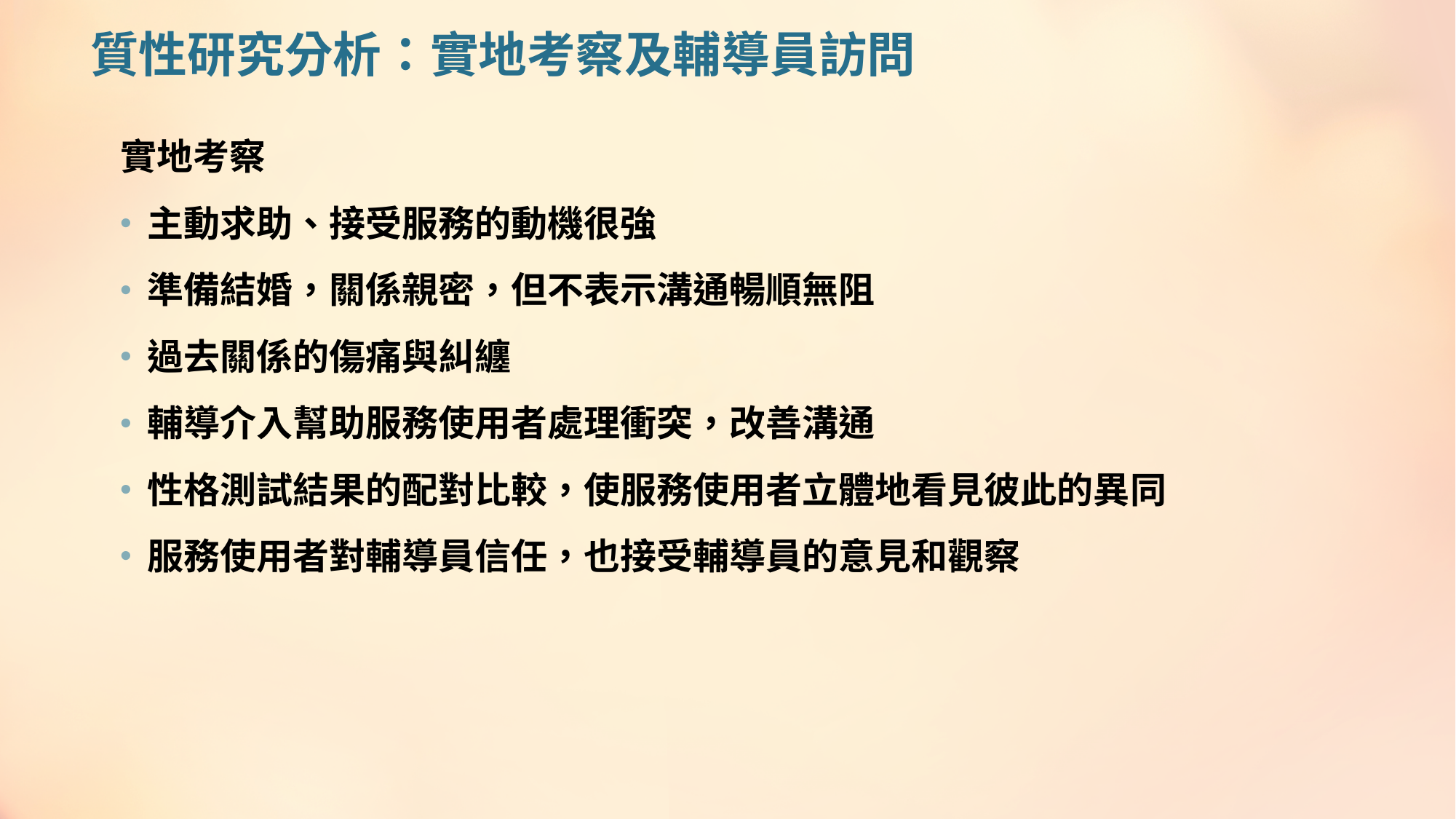

# 質性研究分析：實地考察及輔導員訪問
實地考察
主動求助、接受服務的動機很強
準備結婚，關係親密，但不表示溝通暢順無阻
過去關係的傷痛與糾纏
輔導介入幫助服務使用者處理衝突，改善溝通
性格測試結果的配對比較，使服務使用者立體地看見彼此的異同
服務使用者對輔導員信任，也接受輔導員的意見和觀察